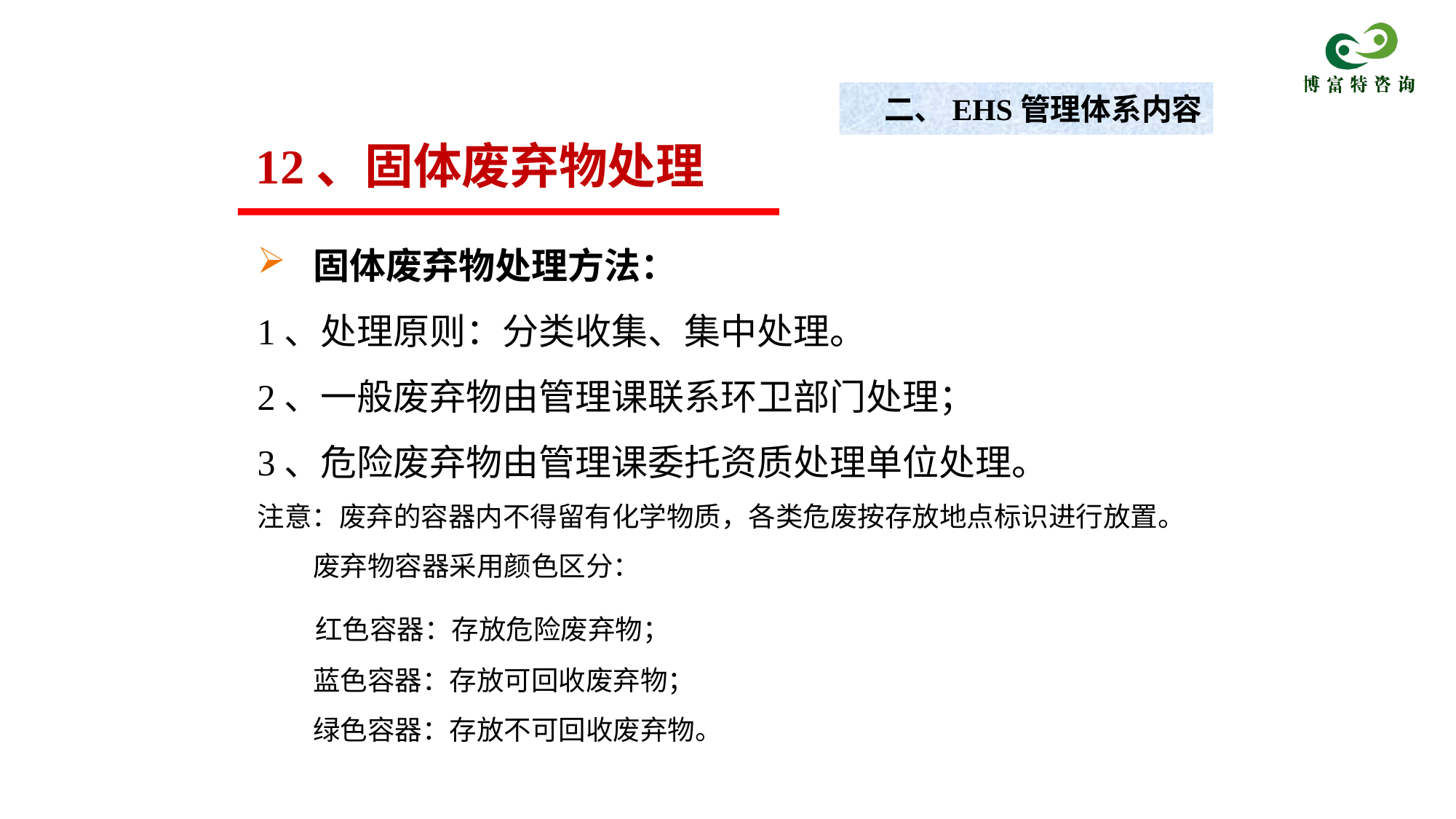

二、EHS管理体系内容
  12、固体废弃物处理

固体废弃物处理方法：
1、处理原则：分类收集、集中处理。
2、一般废弃物由管理课联系环卫部门处理；
3、危险废弃物由管理课委托资质处理单位处理。
注意：废弃的容器内不得留有化学物质，各类危废按存放地点标识进行放置。
        废弃物容器采用颜色区分：
      红色容器：存放危险废弃物；
        蓝色容器：存放可回收废弃物；
        绿色容器：存放不可回收废弃物。